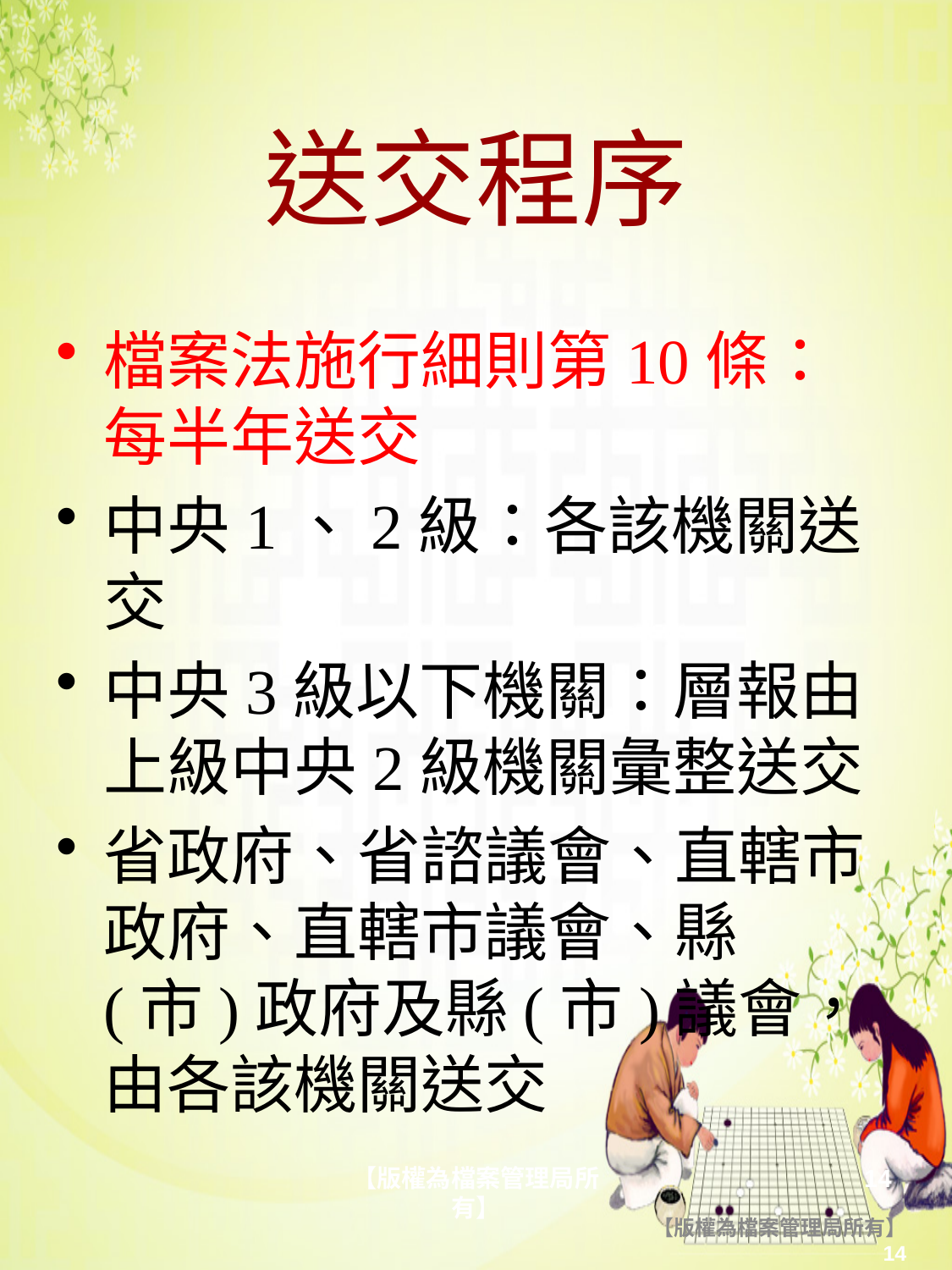

# 送交程序
檔案法施行細則第10條：每半年送交
中央1、2級：各該機關送交
中央3級以下機關：層報由上級中央2級機關彙整送交
省政府、省諮議會、直轄市政府、直轄市議會、縣(市)政府及縣(市)議會，由各該機關送交

【版權為檔案管理局所有】
14
【版權為檔案管理局所有】
14